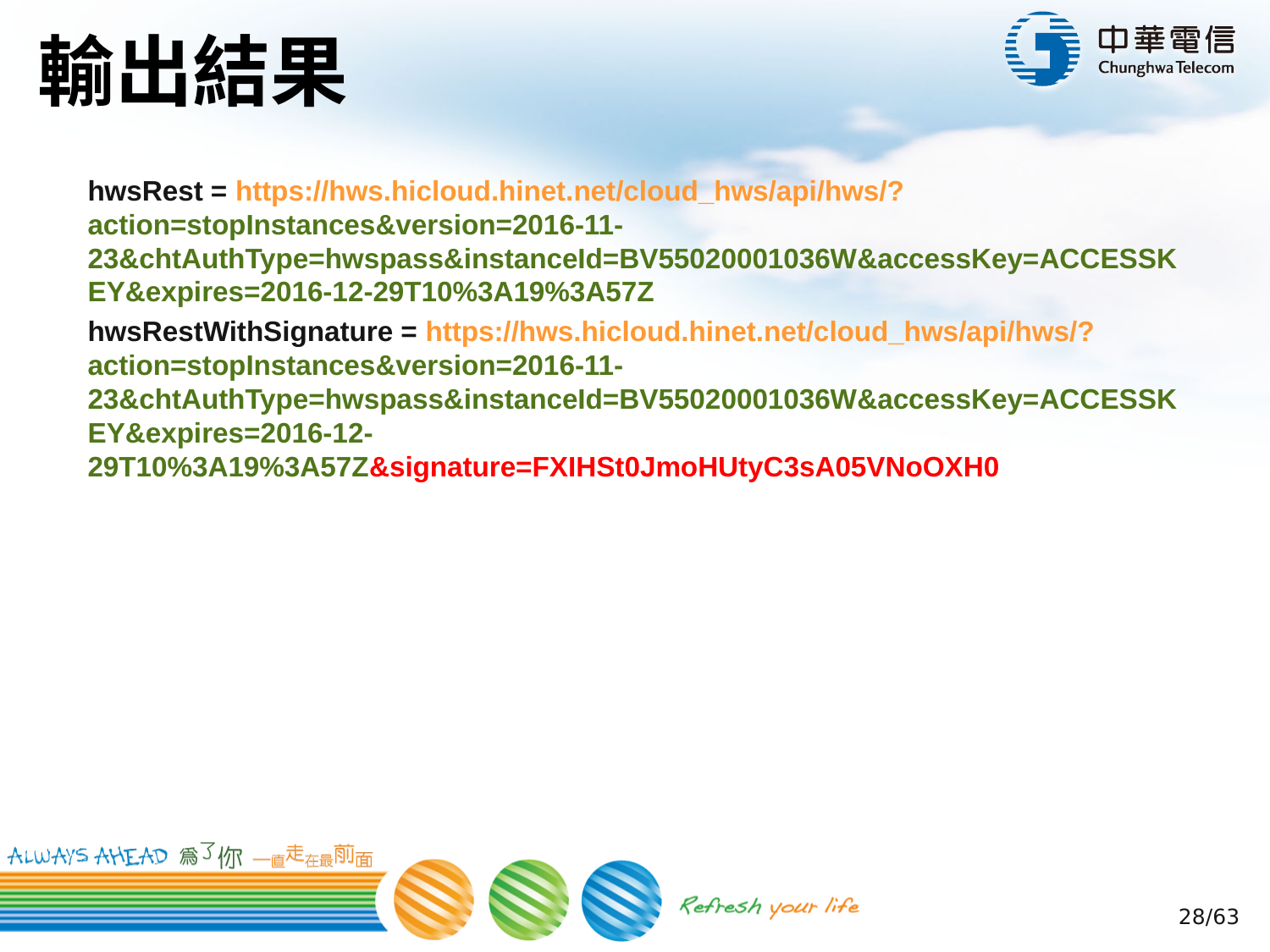

# 輸出結果
hwsRest = https://hws.hicloud.hinet.net/cloud_hws/api/hws/?action=stopInstances&version=2016-11-23&chtAuthType=hwspass&instanceId=BV55020001036W&accessKey=ACCESSKEY&expires=2016-12-29T10%3A19%3A57Z
hwsRestWithSignature = https://hws.hicloud.hinet.net/cloud_hws/api/hws/?action=stopInstances&version=2016-11-23&chtAuthType=hwspass&instanceId=BV55020001036W&accessKey=ACCESSKEY&expires=2016-12-29T10%3A19%3A57Z&signature=FXIHSt0JmoHUtyC3sA05VNoOXH0